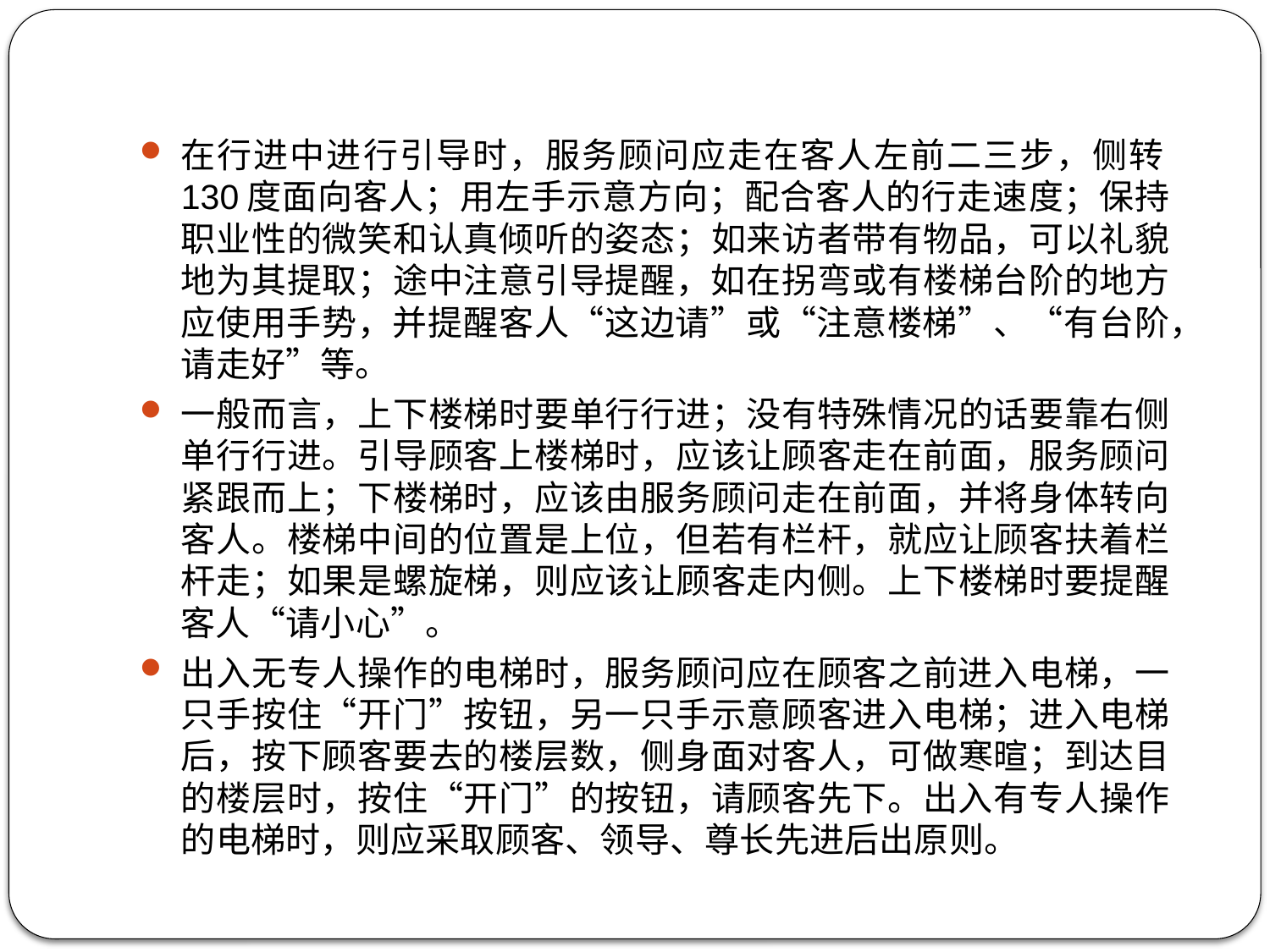

在行进中进行引导时，服务顾问应走在客人左前二三步，侧转130度面向客人；用左手示意方向；配合客人的行走速度；保持职业性的微笑和认真倾听的姿态；如来访者带有物品，可以礼貌地为其提取；途中注意引导提醒，如在拐弯或有楼梯台阶的地方应使用手势，并提醒客人“这边请”或“注意楼梯”、“有台阶，请走好”等。
一般而言，上下楼梯时要单行行进；没有特殊情况的话要靠右侧单行行进。引导顾客上楼梯时，应该让顾客走在前面，服务顾问紧跟而上；下楼梯时，应该由服务顾问走在前面，并将身体转向客人。楼梯中间的位置是上位，但若有栏杆，就应让顾客扶着栏杆走；如果是螺旋梯，则应该让顾客走内侧。上下楼梯时要提醒客人“请小心”。
出入无专人操作的电梯时，服务顾问应在顾客之前进入电梯，一只手按住“开门”按钮，另一只手示意顾客进入电梯；进入电梯后，按下顾客要去的楼层数，侧身面对客人，可做寒暄；到达目的楼层时，按住“开门”的按钮，请顾客先下。出入有专人操作的电梯时，则应采取顾客、领导、尊长先进后出原则。